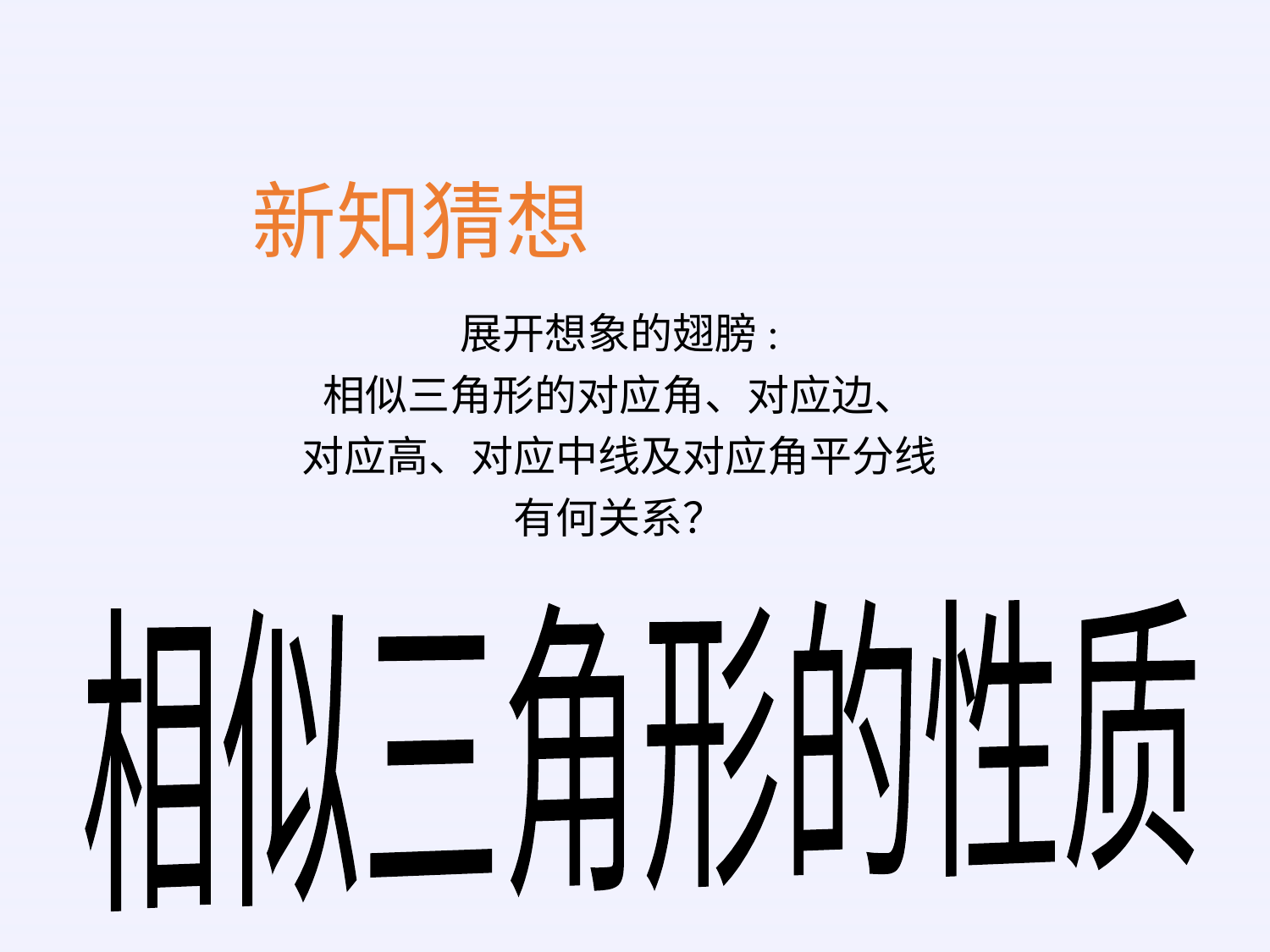

新知猜想
展开想象的翅膀:
相似三角形的对应角、对应边、
对应高、对应中线及对应角平分线
有何关系？
相似三角形的性质